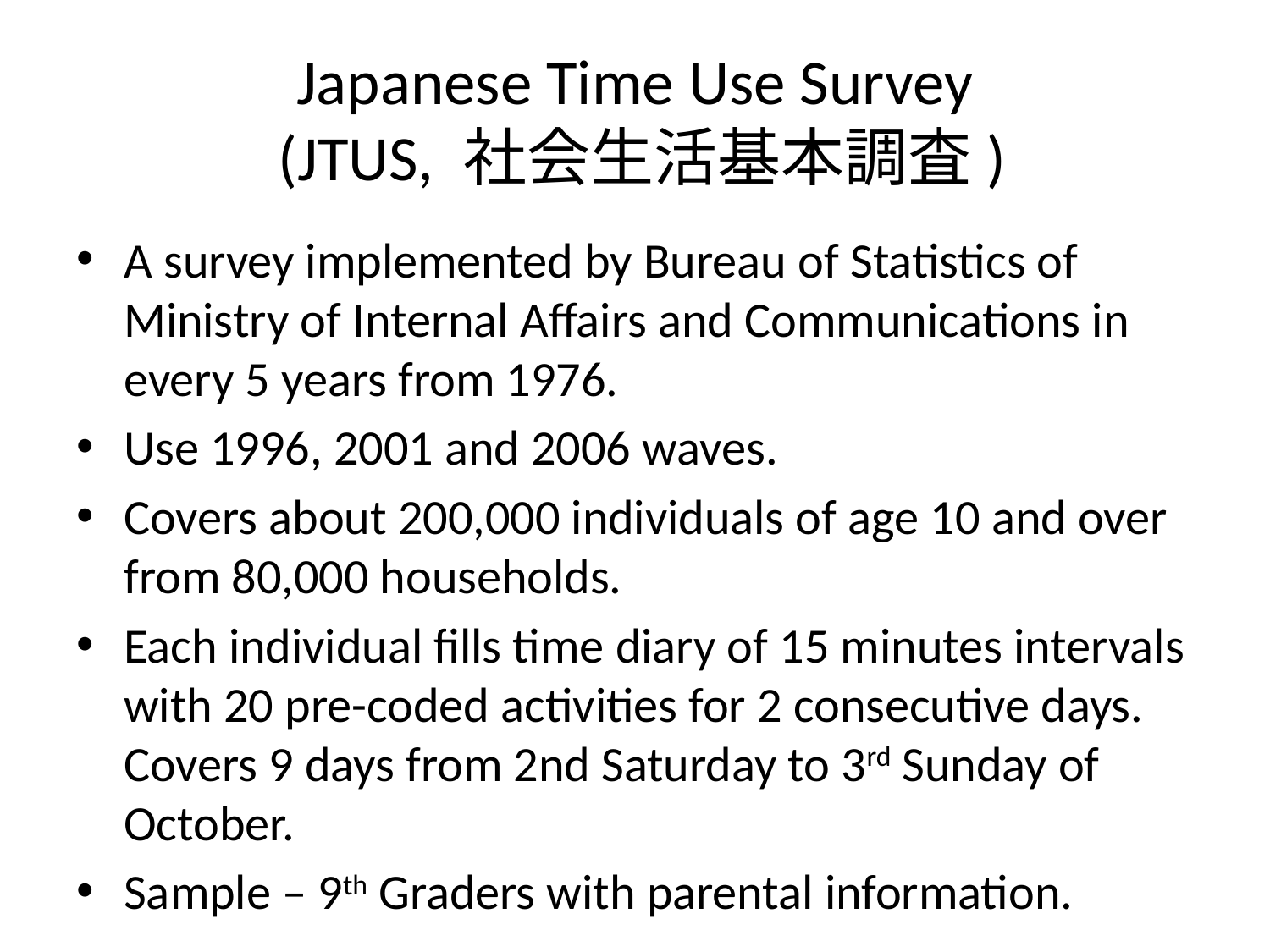

# Japanese Time Use Survey (JTUS, 社会生活基本調査)
A survey implemented by Bureau of Statistics of Ministry of Internal Affairs and Communications in every 5 years from 1976.
Use 1996, 2001 and 2006 waves.
Covers about 200,000 individuals of age 10 and over from 80,000 households.
Each individual fills time diary of 15 minutes intervals with 20 pre-coded activities for 2 consecutive days. Covers 9 days from 2nd Saturday to 3rd Sunday of October.
Sample – 9th Graders with parental information.